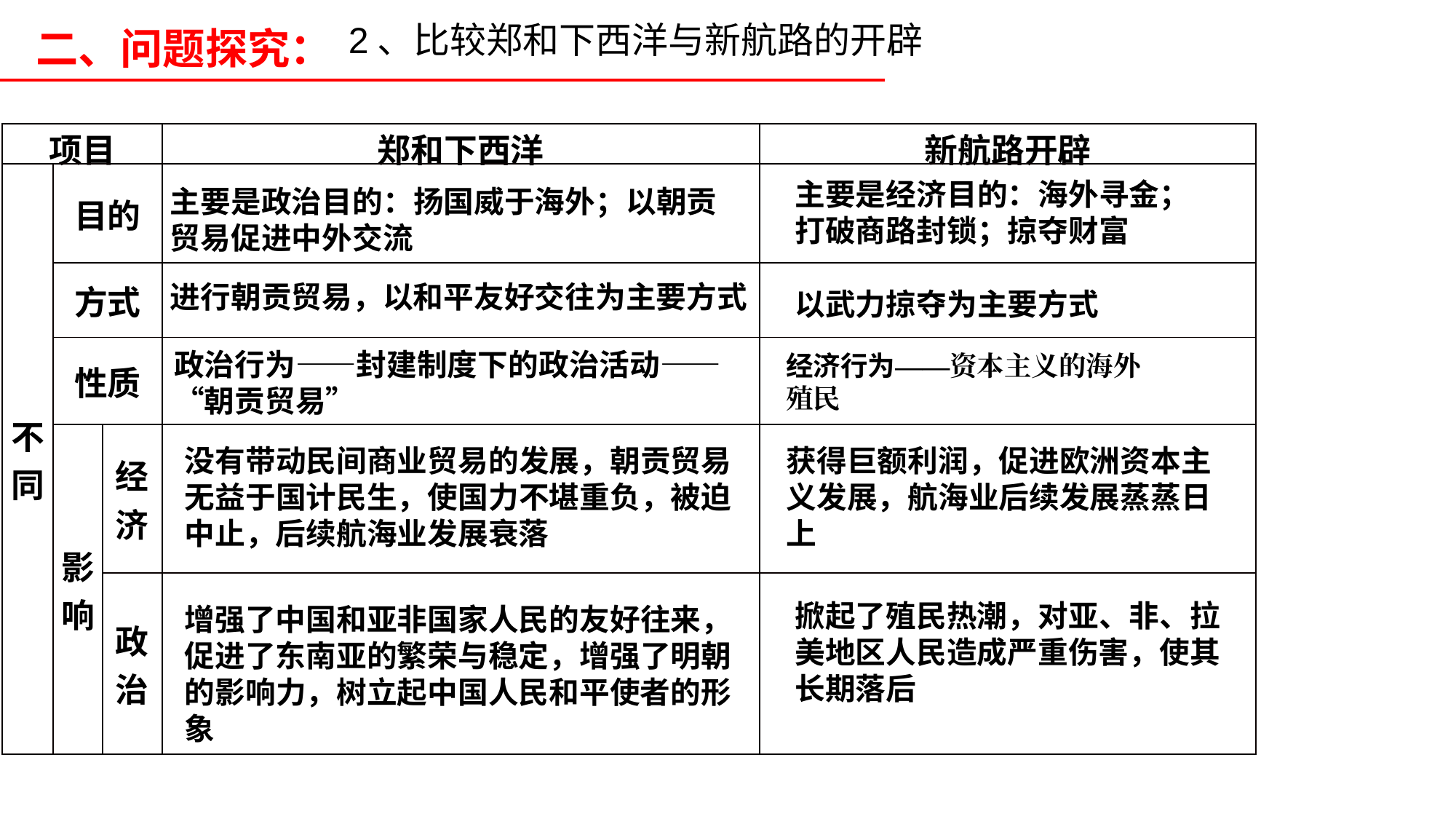

2、比较郑和下西洋与新航路的开辟
二、问题探究：
| 项目 |  |  | 郑和下西洋 | 新航路开辟 |
| --- | --- | --- | --- | --- |
| 不同 | 目的 |  |  |  |
|  | 方式 |  |  |  |
|  | 性质 |  |  |  |
|  | 影响 | 经济 |  |  |
|  |  | 政治 |  |  |
主要是经济目的：海外寻金；打破商路封锁；掠夺财富
主要是政治目的：扬国威于海外；以朝贡贸易促进中外交流
进行朝贡贸易，以和平友好交往为主要方式
以武力掠夺为主要方式
政治行为——封建制度下的政治活动——“朝贡贸易”
经济行为——资本主义的海外殖民
没有带动民间商业贸易的发展，朝贡贸易无益于国计民生，使国力不堪重负，被迫中止，后续航海业发展衰落
获得巨额利润，促进欧洲资本主义发展，航海业后续发展蒸蒸日上
掀起了殖民热潮，对亚、非、拉美地区人民造成严重伤害，使其长期落后
增强了中国和亚非国家人民的友好往来，促进了东南亚的繁荣与稳定，增强了明朝的影响力，树立起中国人民和平使者的形象